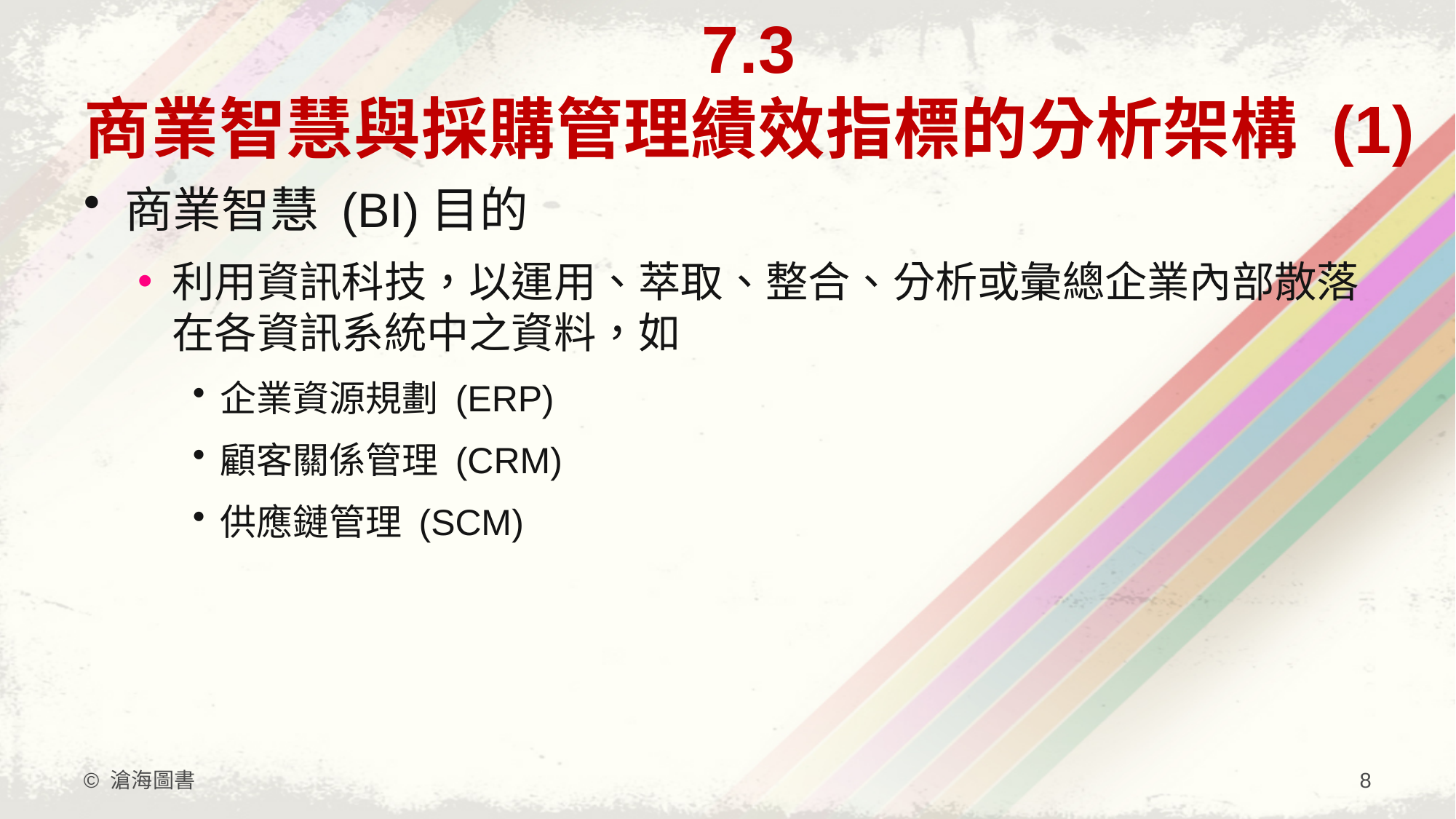

# 7.3 商業智慧與採購管理績效指標的分析架構 (1)
商業智慧 (BI)目的
利用資訊科技，以運用、萃取、整合、分析或彙總企業內部散落在各資訊系統中之資料，如
企業資源規劃 (ERP)
顧客關係管理 (CRM)
供應鏈管理 (SCM)
© 滄海圖書
8